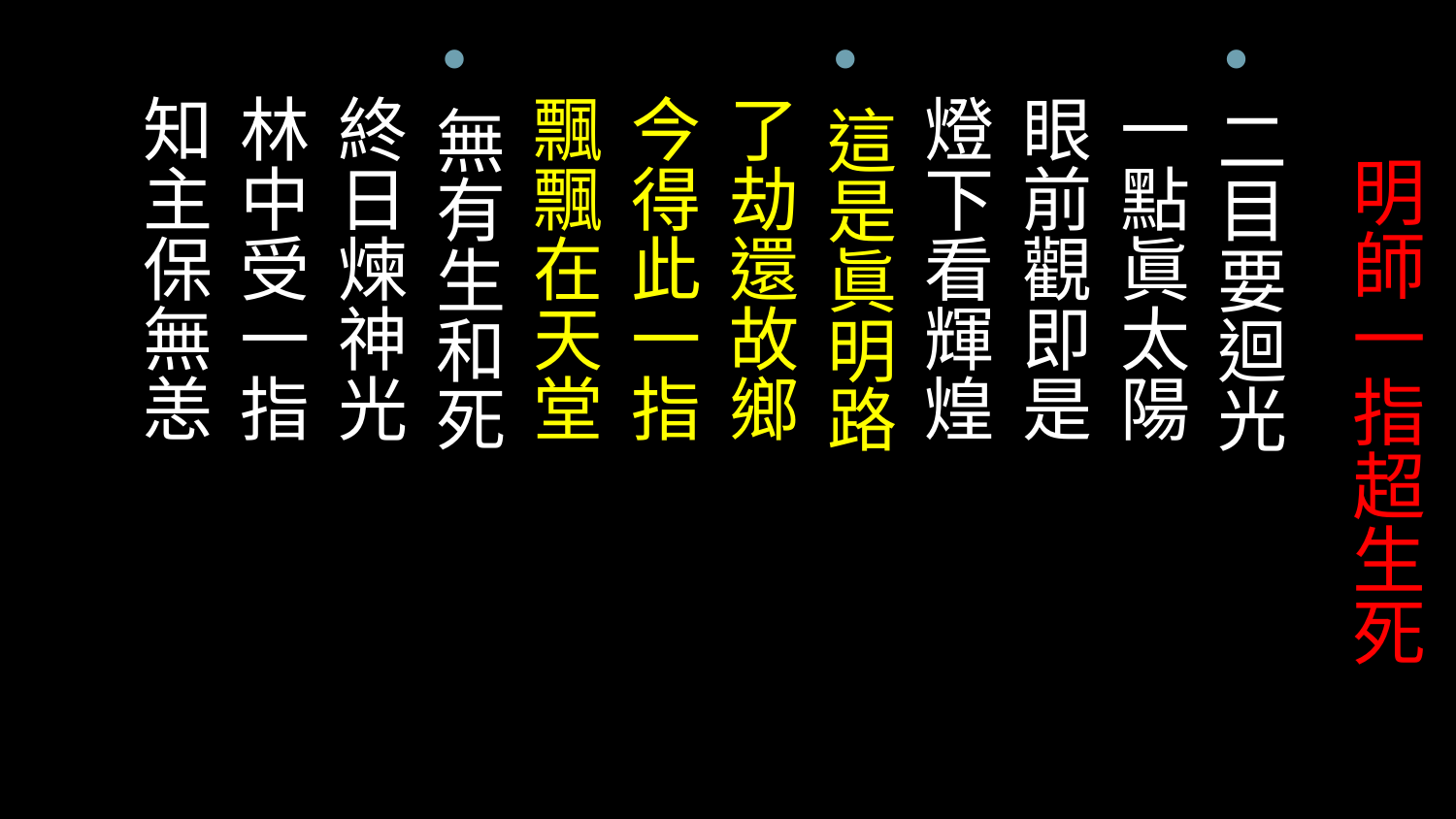

# 明師一指超生死
二目要迴光
  一點眞太陽
  眼前觀即是
  燈下看輝煌
這是眞明路
  了劫還故鄉
  今得此一指
  飄飄在天堂
無有生和死
  終日煉神光
  林中受一指
  知主保無恙